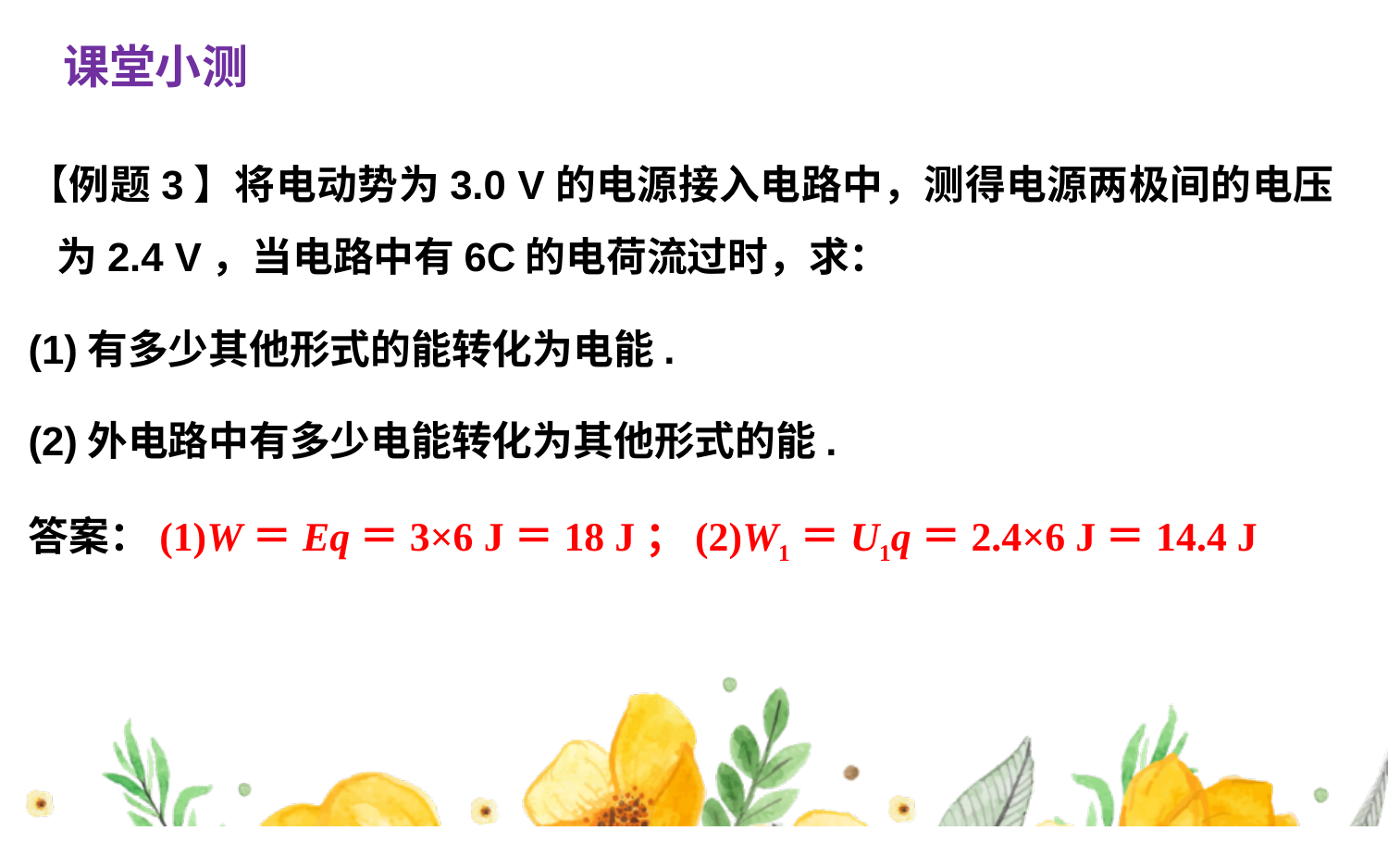

# 课堂小测
【例题3】将电动势为3.0 V的电源接入电路中，测得电源两极间的电压为2.4 V，当电路中有6C的电荷流过时，求：
(1)有多少其他形式的能转化为电能.
(2)外电路中有多少电能转化为其他形式的能.
答案：(1)W＝Eq＝3×6 J＝18 J；(2)W1＝U1q＝2.4×6 J＝14.4 J